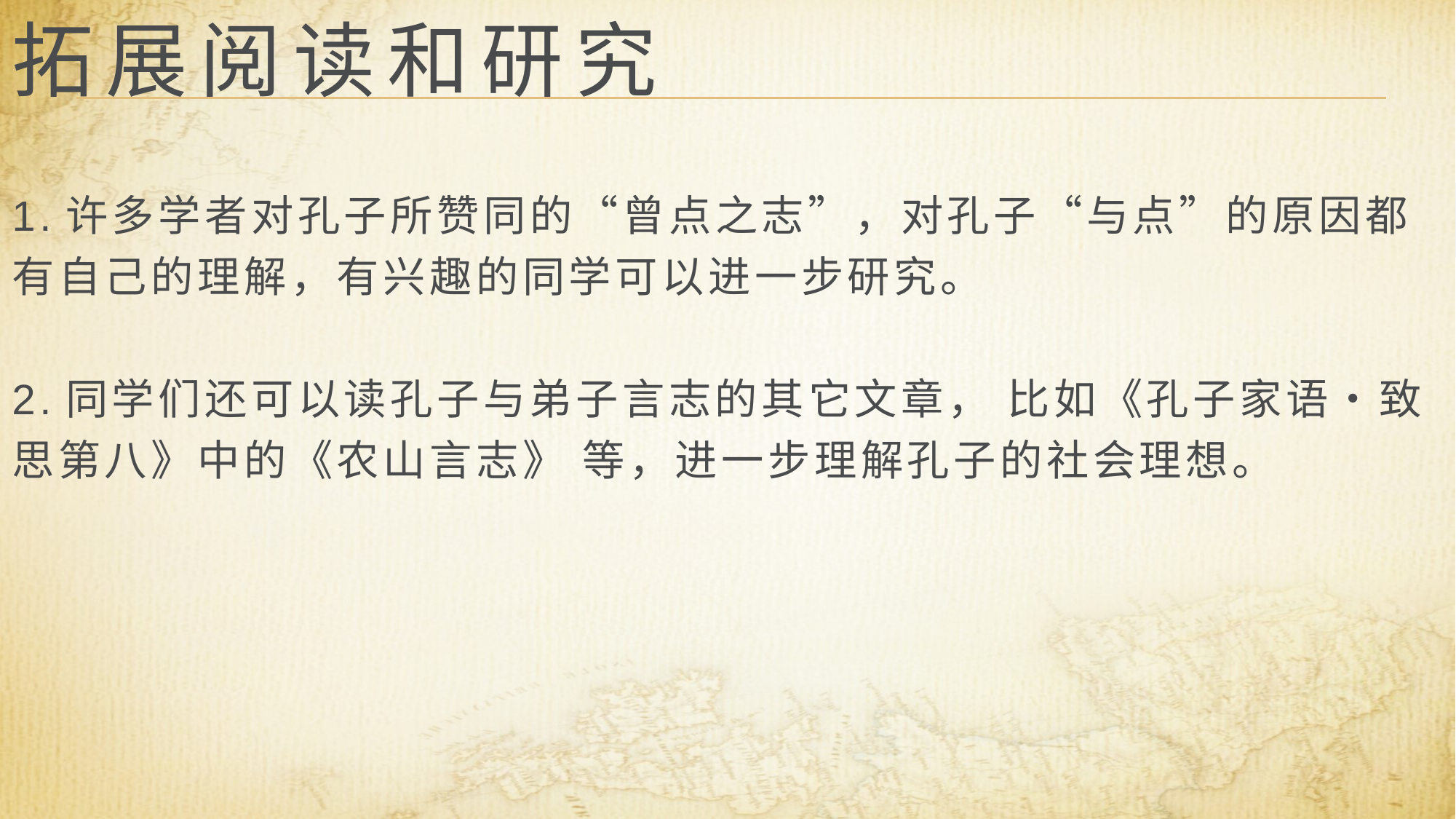

拓展阅读和研究
1.许多学者对孔子所赞同的“曾点之志”，对孔子“与点”的原因都有自己的理解，有兴趣的同学可以进一步研究。

2.同学们还可以读孔子与弟子言志的其它文章， 比如《孔子家语•致思第八》中的《农山言志》 等，进一步理解孔子的社会理想。